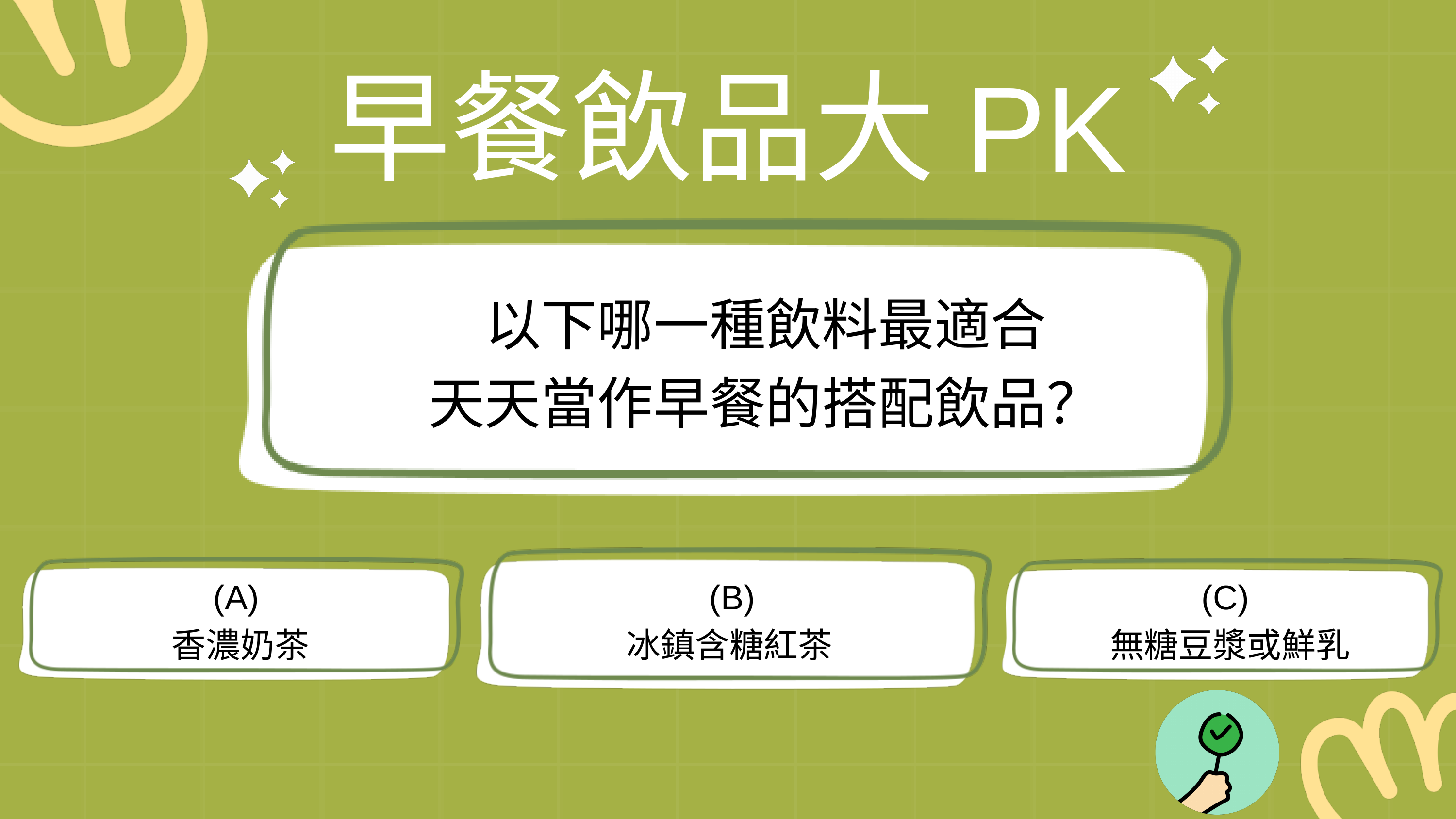

早餐飲品大PK

以下哪一種飲料最適合
天天當作早餐的搭配飲品？

(A)
 香濃奶茶
(B)
冰鎮含糖紅茶
(C)
無糖豆漿或鮮乳